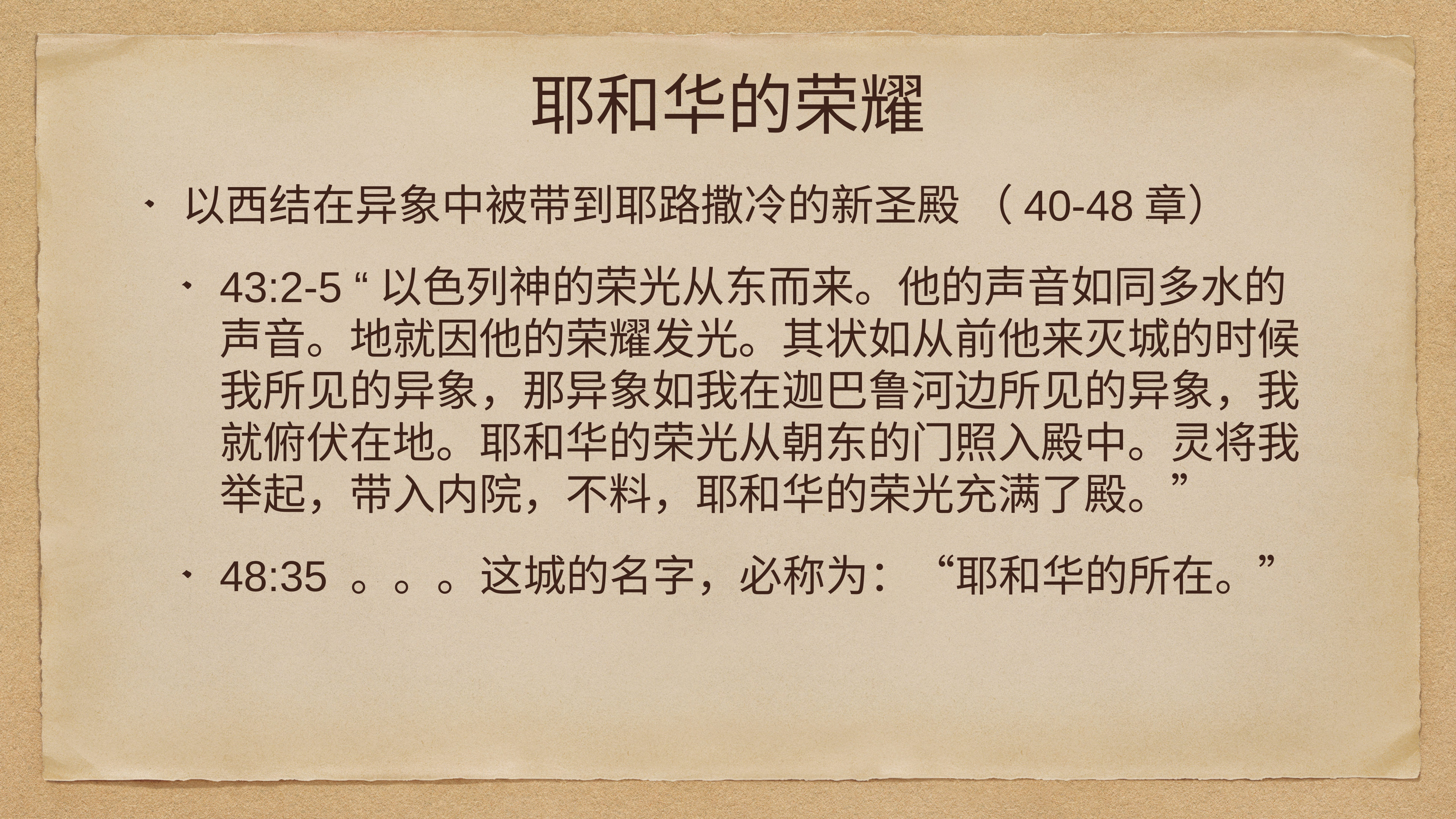

# 耶和华的荣耀
以西结在异象中被带到耶路撒冷的新圣殿 （40-48章）
43:2-5 “以色列神的荣光从东而来。他的声音如同多水的声音。地就因他的荣耀发光。其状如从前他来灭城的时候我所见的异象，那异象如我在迦巴鲁河边所见的异象，我就俯伏在地。耶和华的荣光从朝东的门照入殿中。灵将我举起，带入内院，不料，耶和华的荣光充满了殿。”
48:35 。。。这城的名字，必称为：“耶和华的所在。”